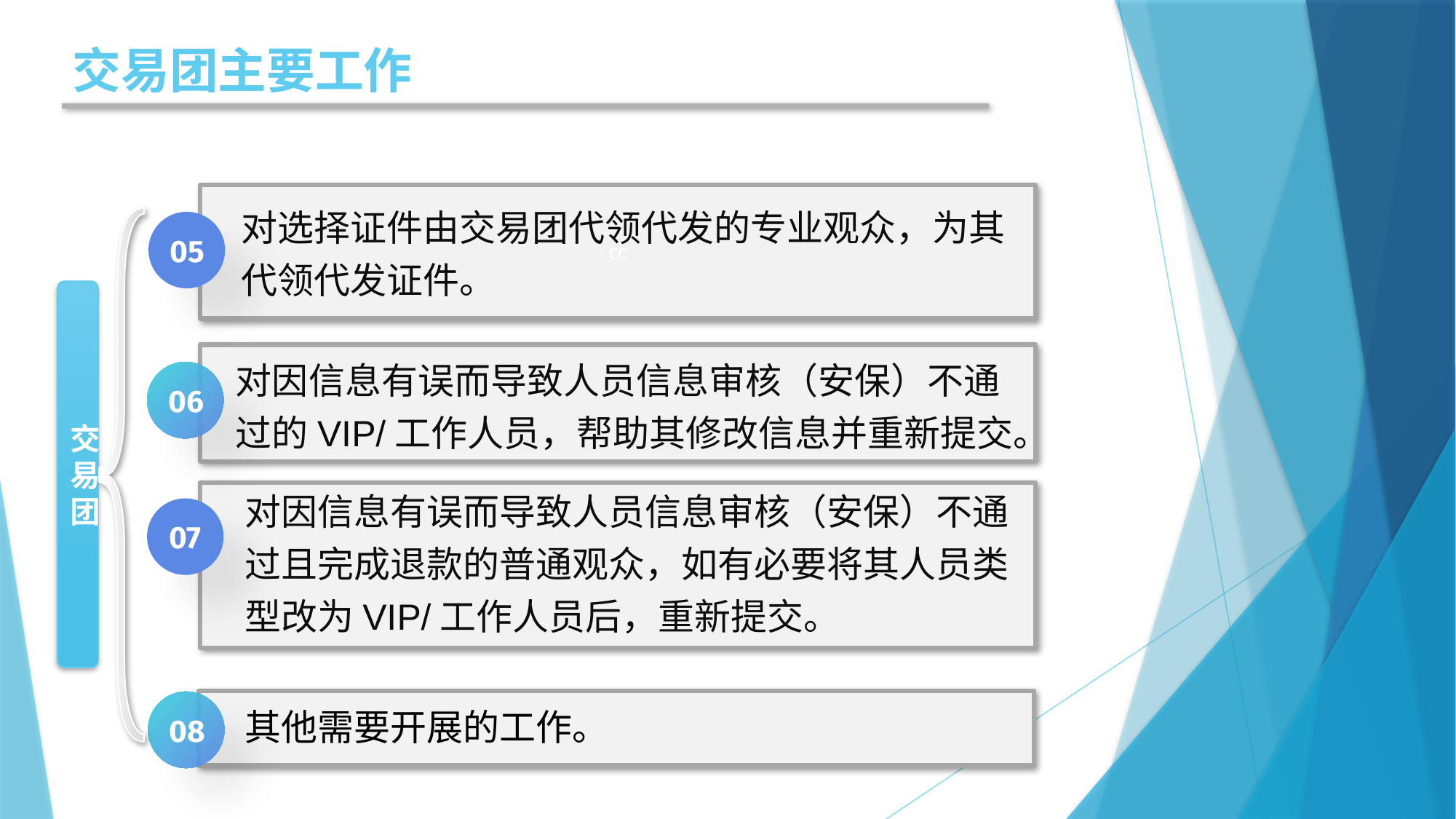

交易团主要工作

cc
对选择证件由交易团代领代发的专业观众，为其代领代发证件。

05
交易团
对因信息有误而导致人员信息审核（安保）不通过的VIP/工作人员，帮助其修改信息并重新提交。

06
对因信息有误而导致人员信息审核（安保）不通过且完成退款的普通观众，如有必要将其人员类型改为VIP/工作人员后，重新提交。
cc

07

其他需要开展的工作。

08